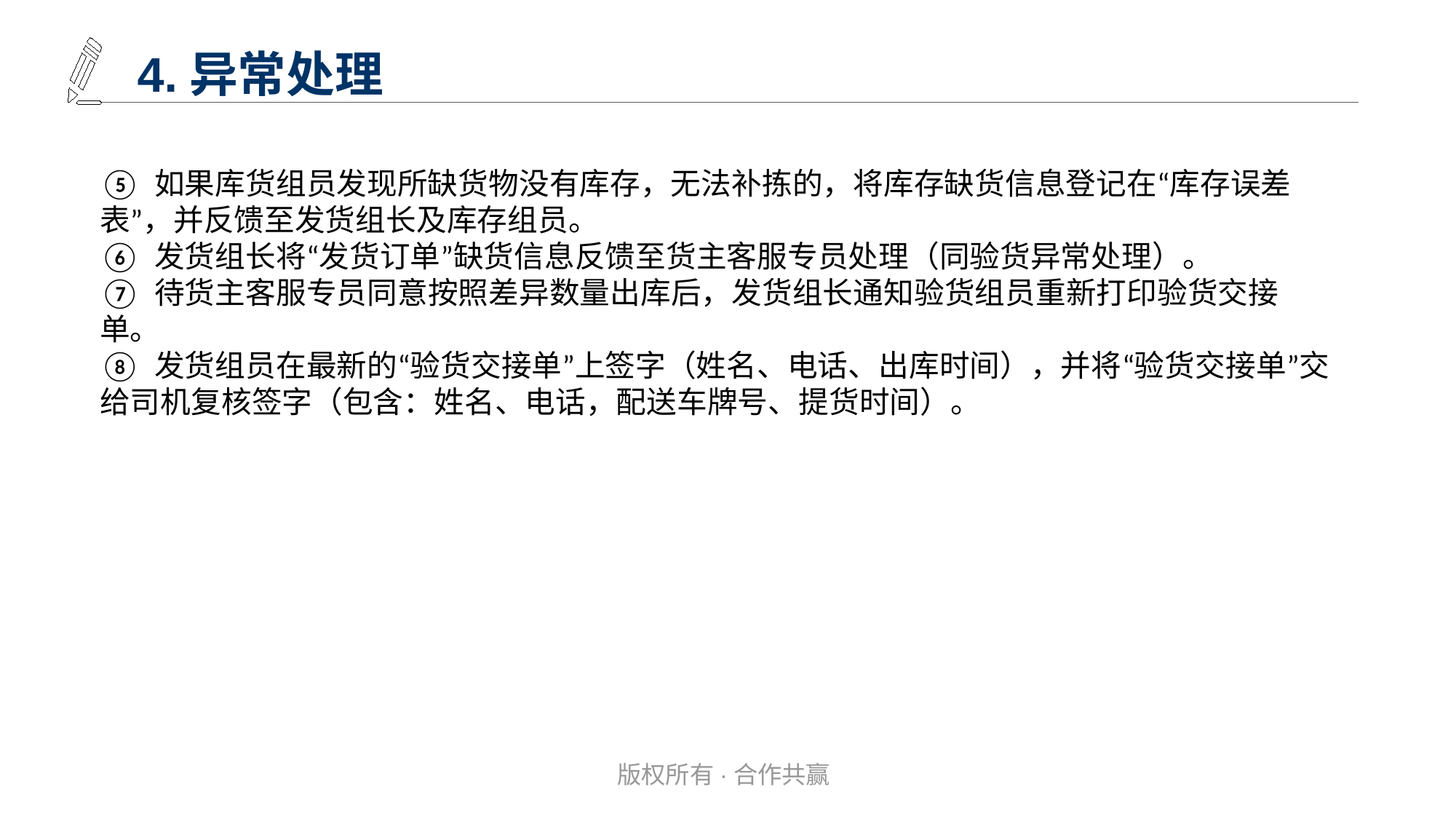

4.异常处理
⑤ 如果库货组员发现所缺货物没有库存，无法补拣的，将库存缺货信息登记在“库存误差表”，并反馈至发货组长及库存组员。
⑥ 发货组长将“发货订单”缺货信息反馈至货主客服专员处理（同验货异常处理）。
⑦ 待货主客服专员同意按照差异数量出库后，发货组长通知验货组员重新打印验货交接单。
⑧ 发货组员在最新的“验货交接单”上签字（姓名、电话、出库时间），并将“验货交接单”交给司机复核签字（包含：姓名、电话，配送车牌号、提货时间）。